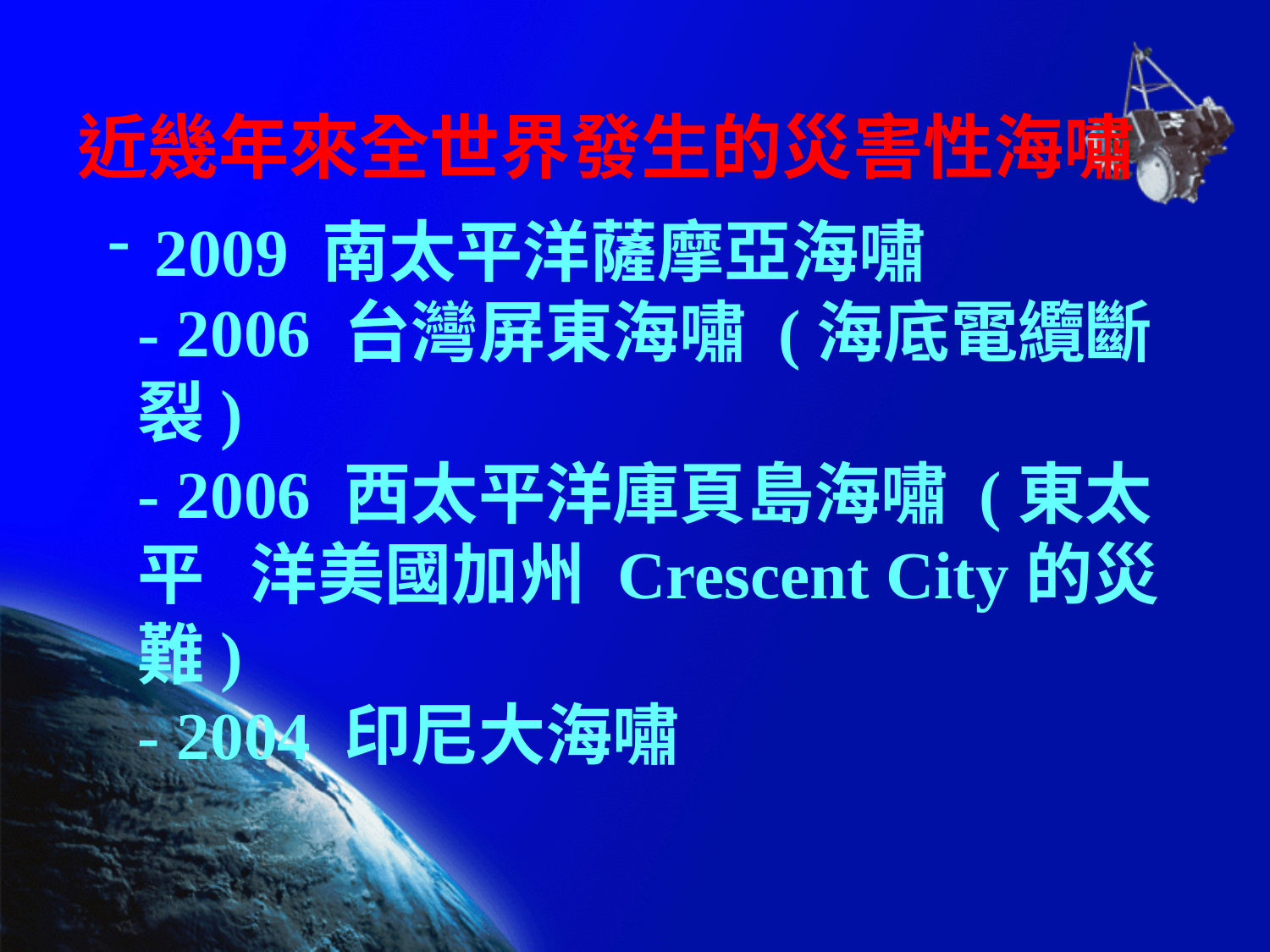

近幾年來全世界發生的災害性海嘯
# 2009 南太平洋薩摩亞海嘯 - 2006 台灣屏東海嘯 (海底電纜斷裂) - 2006 西太平洋庫頁島海嘯 (東太平   洋美國加州 Crescent City的災難) - 2004 印尼大海嘯